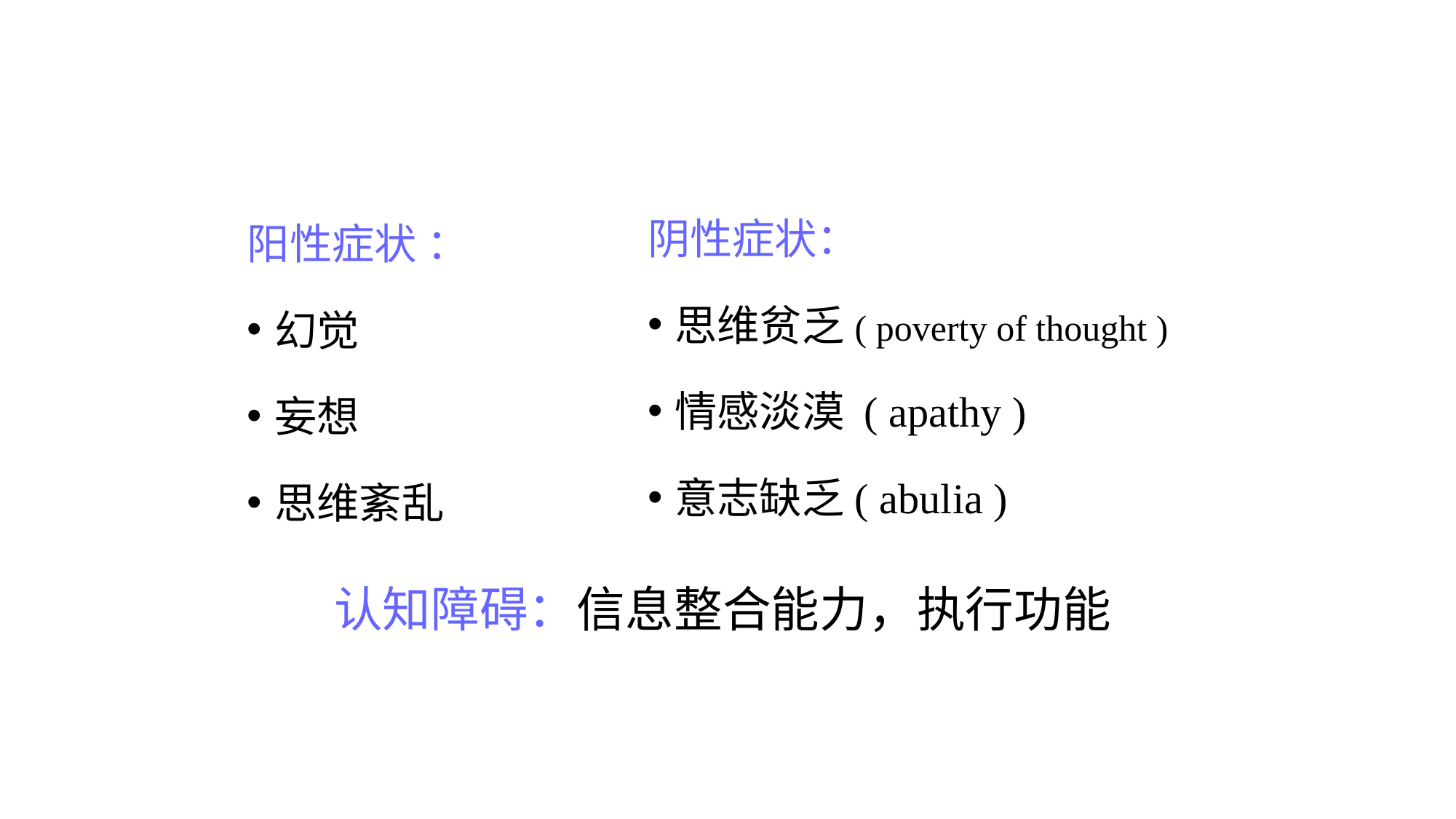

#
阴性症状：
思维贫乏( poverty of thought )
情感淡漠 ( apathy )
意志缺乏( abulia )
阳性症状 ：
幻觉
妄想
思维紊乱
认知障碍：信息整合能力，执行功能
21